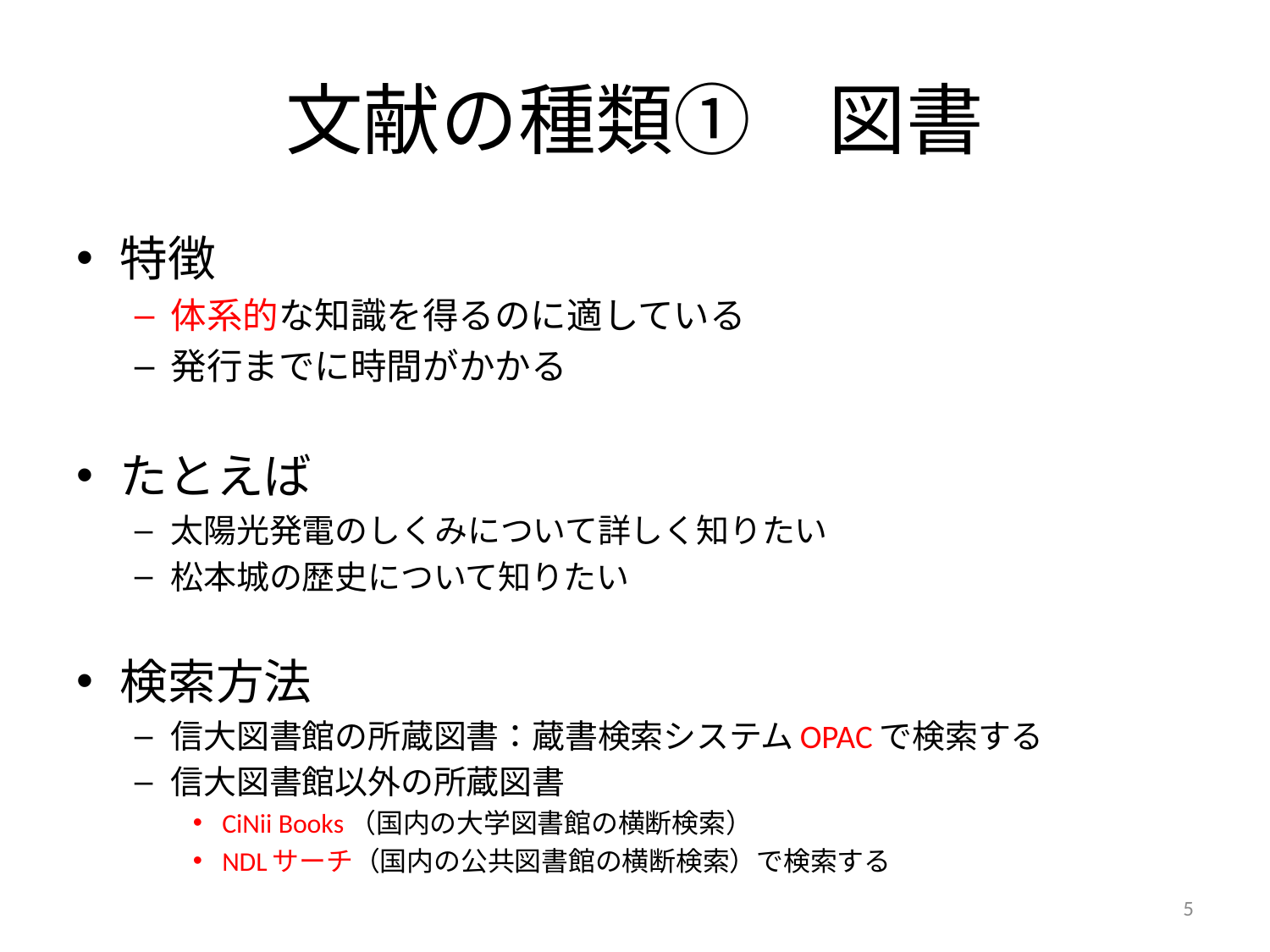

# 文献の種類①　図書
特徴
体系的な知識を得るのに適している
発行までに時間がかかる

たとえば
太陽光発電のしくみについて詳しく知りたい
松本城の歴史について知りたい

検索方法
信大図書館の所蔵図書：蔵書検索システムOPACで検索する
信大図書館以外の所蔵図書
CiNii Books（国内の大学図書館の横断検索）
NDLサーチ（国内の公共図書館の横断検索）で検索する

5